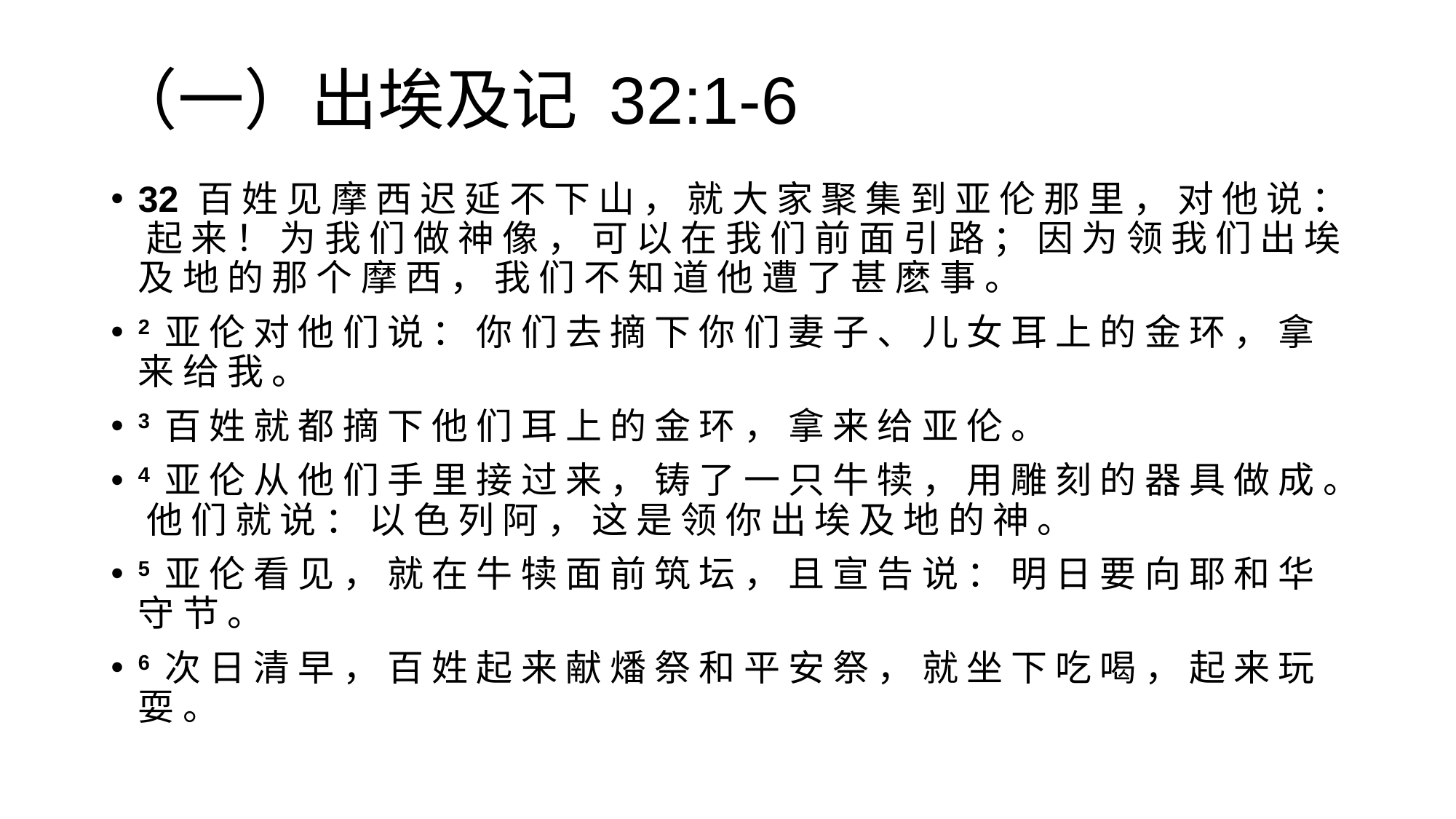

# （一）出埃及记 32:1-6
32 百 姓 见 摩 西 迟 延 不 下 山 ， 就 大 家 聚 集 到 亚 伦 那 里 ， 对 他 说 ： 起 来 ！ 为 我 们 做 神 像 ， 可 以 在 我 们 前 面 引 路 ； 因 为 领 我 们 出 埃 及 地 的 那 个 摩 西 ， 我 们 不 知 道 他 遭 了 甚 麽 事 。
2 亚 伦 对 他 们 说 ： 你 们 去 摘 下 你 们 妻 子 、 儿 女 耳 上 的 金 环 ， 拿 来 给 我 。
3 百 姓 就 都 摘 下 他 们 耳 上 的 金 环 ， 拿 来 给 亚 伦 。
4 亚 伦 从 他 们 手 里 接 过 来 ， 铸 了 一 只 牛 犊 ， 用 雕 刻 的 器 具 做 成 。 他 们 就 说 ： 以 色 列 阿 ， 这 是 领 你 出 埃 及 地 的 神 。
5 亚 伦 看 见 ， 就 在 牛 犊 面 前 筑 坛 ， 且 宣 告 说 ： 明 日 要 向 耶 和 华 守 节 。
6 次 日 清 早 ， 百 姓 起 来 献 燔 祭 和 平 安 祭 ， 就 坐 下 吃 喝 ， 起 来 玩 耍 。